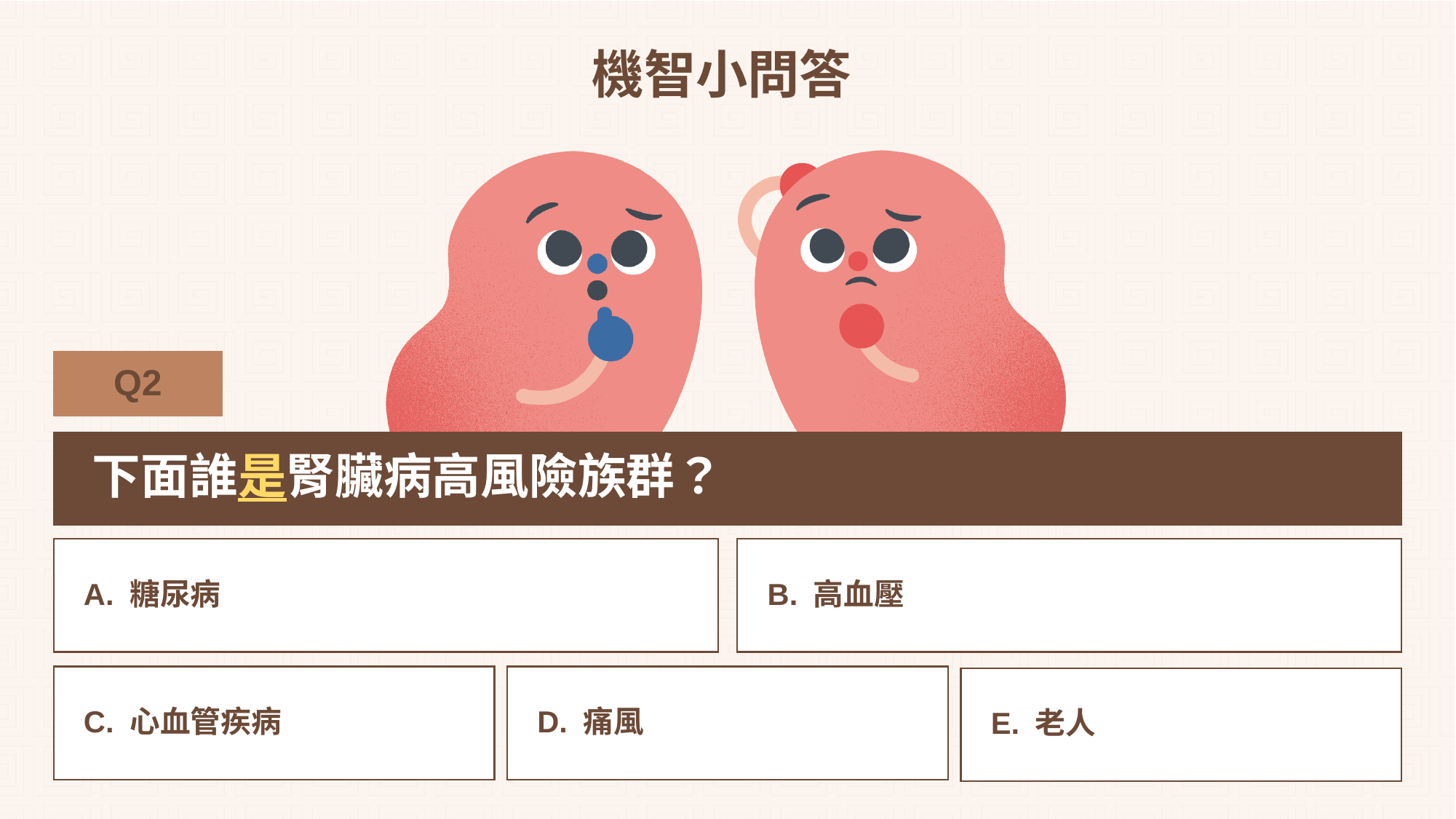

# 機智小問答

Q2
下面誰是腎臟病高風險族群？
A. 糖尿病
B. 高血壓
C. 心血管疾病
D. 痛風
E. 老人